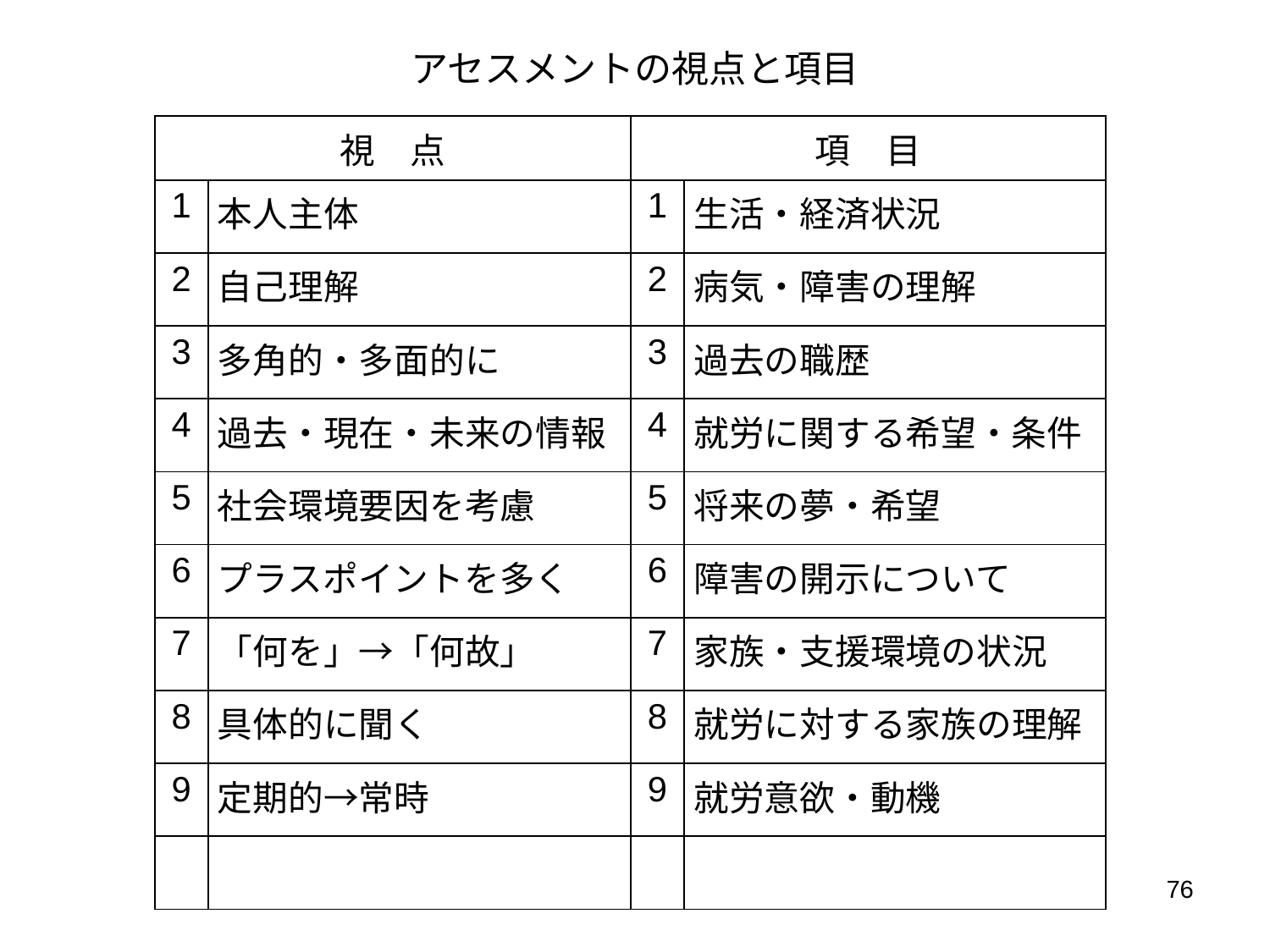

# アセスメントの視点と項目
| 視　点 |  | 項　目 |  |
| --- | --- | --- | --- |
| 1 | 本人主体 | 1 | 生活・経済状況 |
| 2 | 自己理解 | 2 | 病気・障害の理解 |
| 3 | 多角的・多面的に | 3 | 過去の職歴 |
| 4 | 過去・現在・未来の情報 | 4 | 就労に関する希望・条件 |
| 5 | 社会環境要因を考慮 | 5 | 将来の夢・希望 |
| 6 | プラスポイントを多く | 6 | 障害の開示について |
| 7 | 「何を」→「何故」 | 7 | 家族・支援環境の状況 |
| 8 | 具体的に聞く | 8 | 就労に対する家族の理解 |
| 9 | 定期的→常時 | 9 | 就労意欲・動機 |
|  |  |  |  |
76